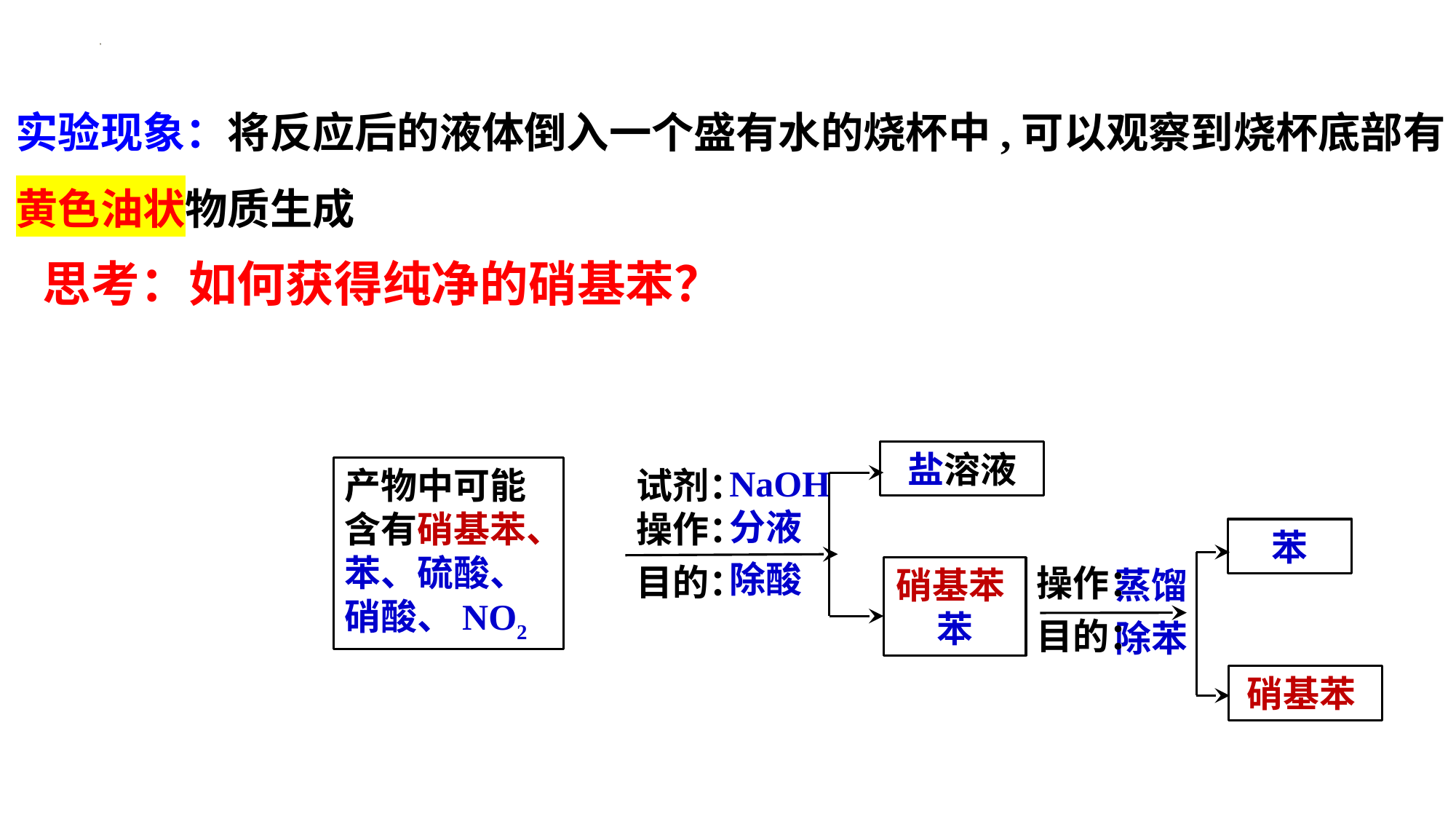

实验现象：将反应后的液体倒入一个盛有水的烧杯中,可以观察到烧杯底部有黄色油状物质生成
思考：如何获得纯净的硝基苯？
盐溶液
NaOH
分液
除酸
产物中可能含有硝基苯、苯、硫酸、硝酸、NO2
试剂：
操作：
目的：
苯
操作：
目的：
硝基苯
苯
蒸馏
除苯
硝基苯